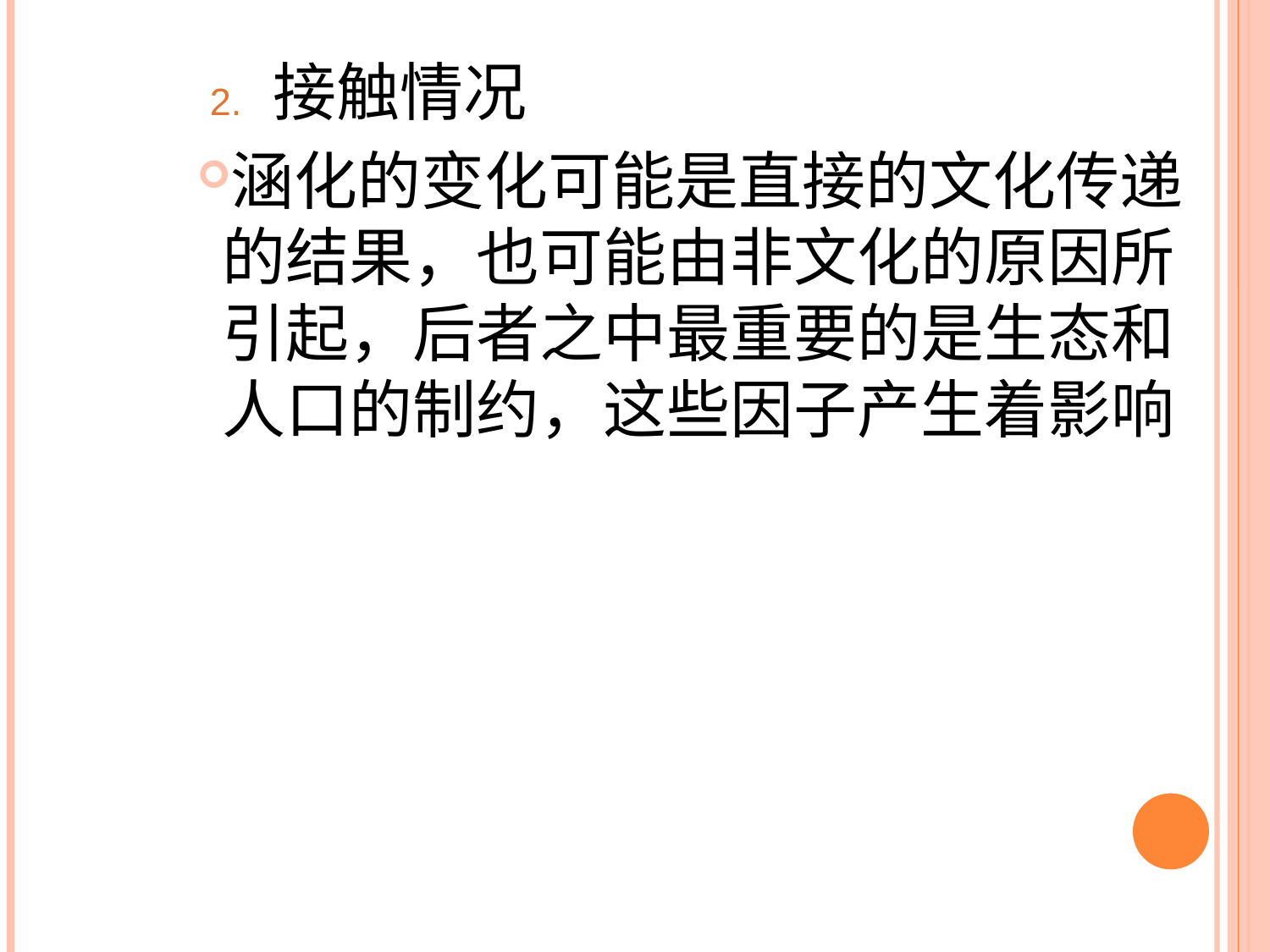

接触情况
涵化的变化可能是直接的文化传递的结果，也可能由非文化的原因所引起，后者之中最重要的是生态和人口的制约，这些因子产生着影响